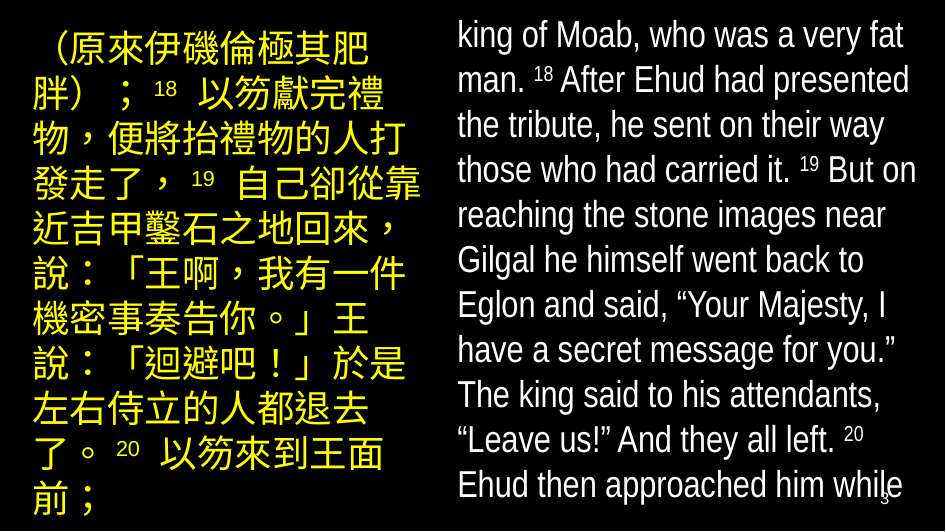

king of Moab, who was a very fat man. 18 After Ehud had presented the tribute, he sent on their way those who had carried it. 19 But on reaching the stone images near Gilgal he himself went back to Eglon and said, “Your Majesty, I have a secret message for you.” The king said to his attendants, “Leave us!” And they all left. 20 Ehud then approached him while
（原來伊磯倫極其肥胖）；18 以笏獻完禮物，便將抬禮物的人打發走了，19 自己卻從靠近吉甲鑿石之地回來，說：「王啊，我有一件機密事奏告你。」王說：「迴避吧！」於是左右侍立的人都退去了。20 以笏來到王面前；
3